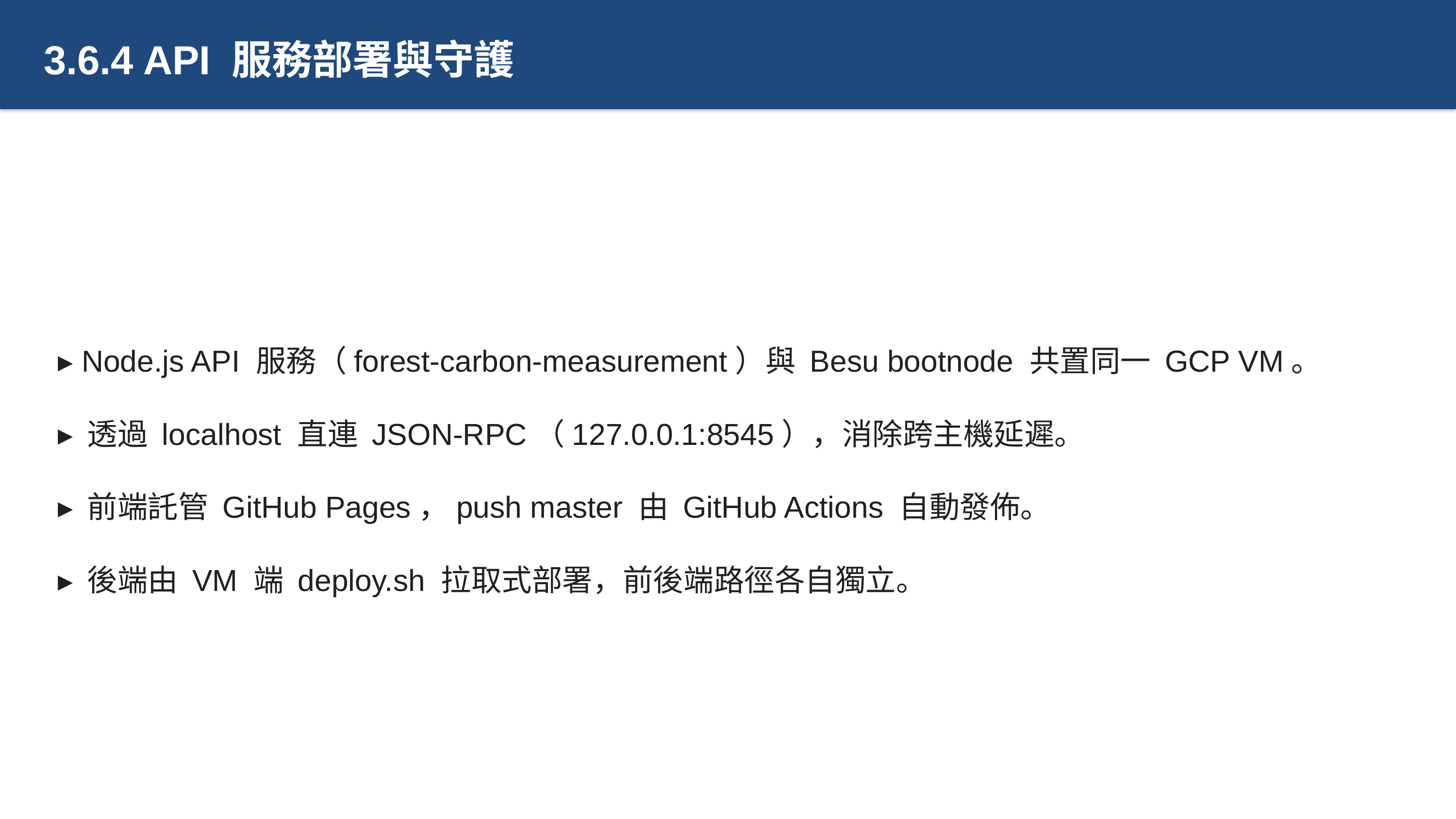

3.6.4 API 服務部署與守護
▸ Node.js API 服務（forest-carbon-measurement）與 Besu bootnode 共置同一 GCP VM。
▸ 透過 localhost 直連 JSON-RPC（127.0.0.1:8545），消除跨主機延遲。
▸ 前端託管 GitHub Pages，push master 由 GitHub Actions 自動發佈。
▸ 後端由 VM 端 deploy.sh 拉取式部署，前後端路徑各自獨立。